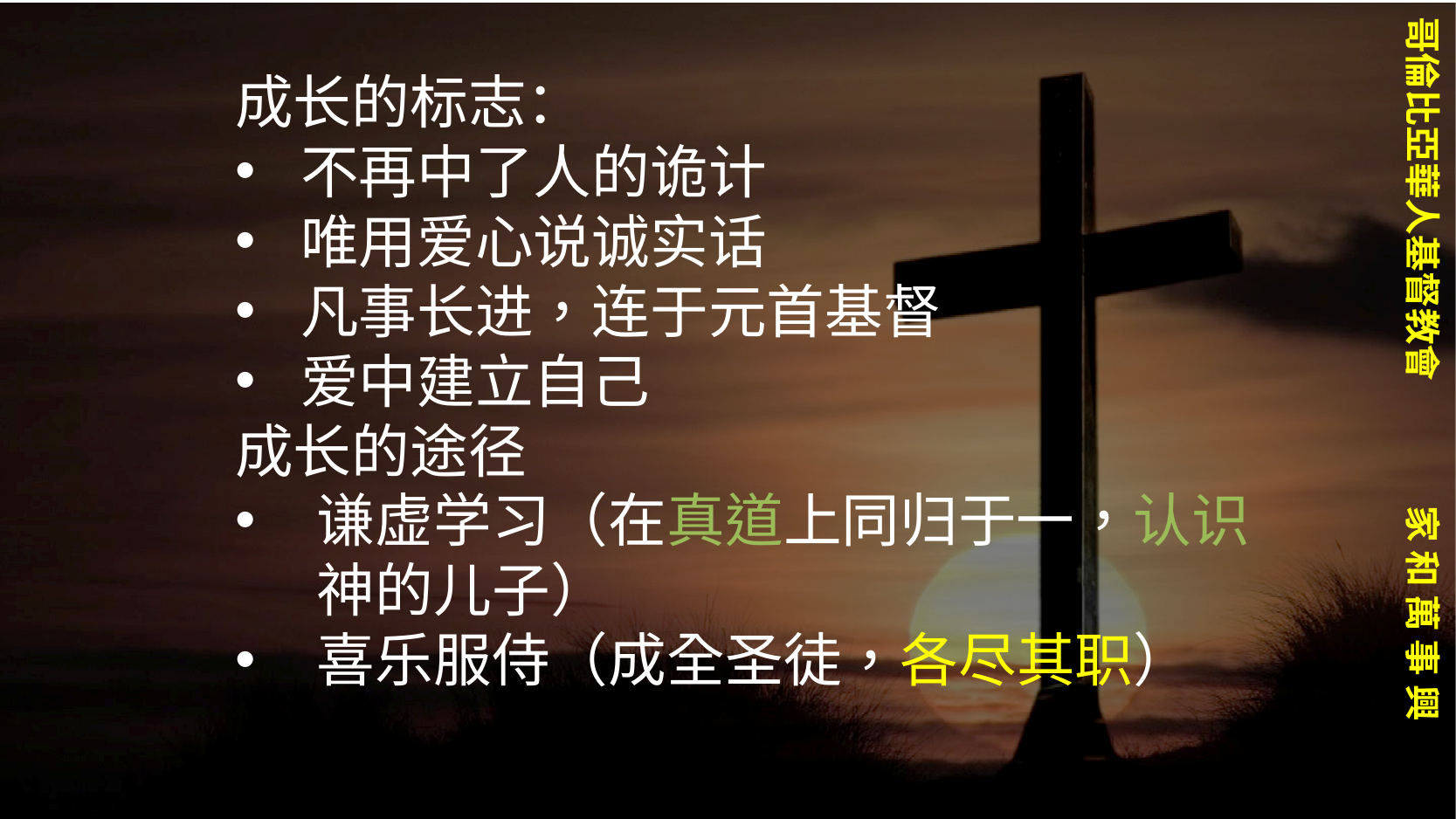

成长的标志：
不再中了人的诡计
唯用爱心说诚实话
凡事长进，连于元首基督
爱中建立自己
成长的途径
谦虚学习（在真道上同归于一，认识神的儿子）
喜乐服侍（成全圣徒，各尽其职）